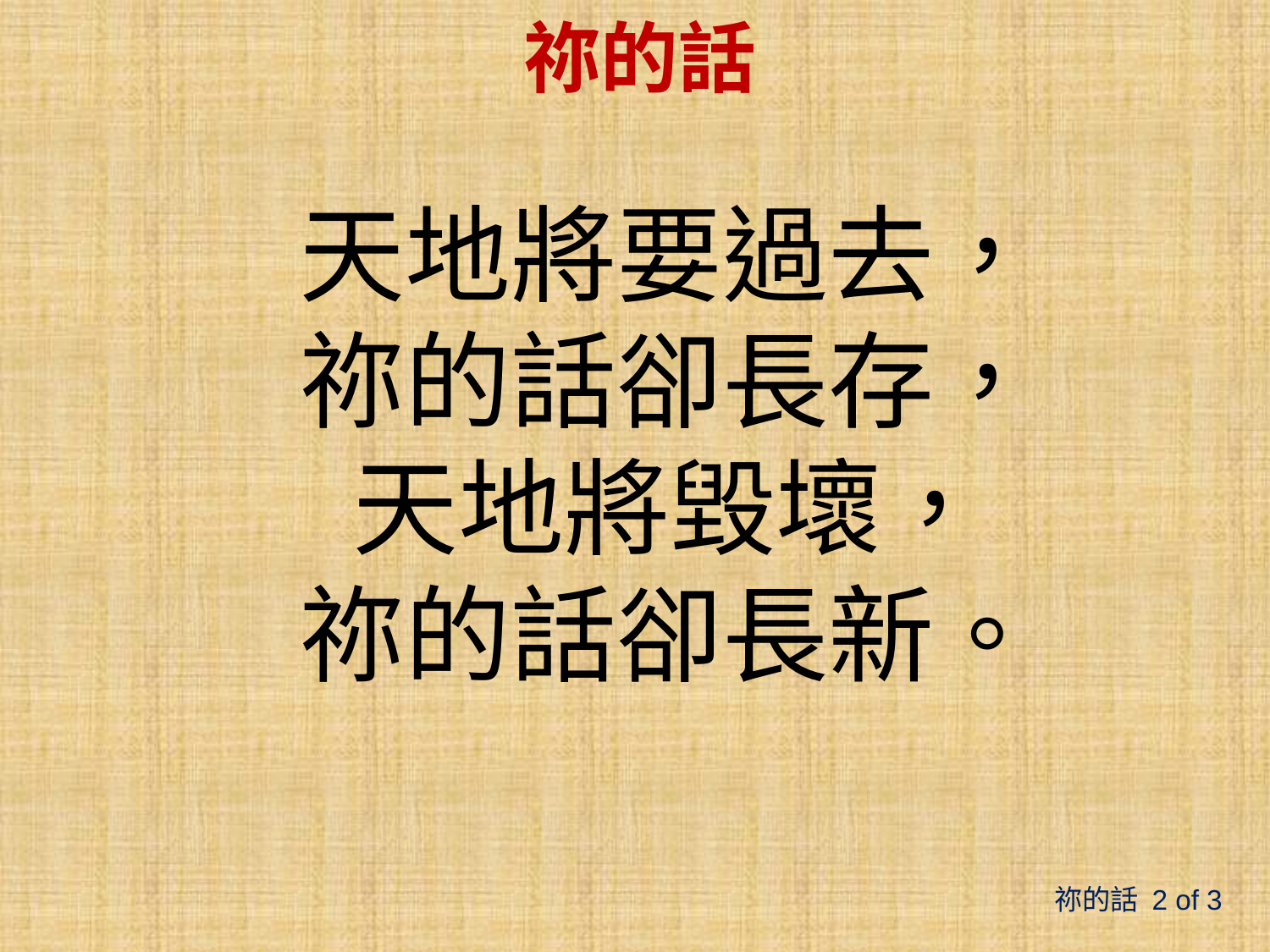

祢的話
天地將要過去，
祢的話卻長存，
天地將毀壞，
祢的話卻長新。
祢的話 2 of 3